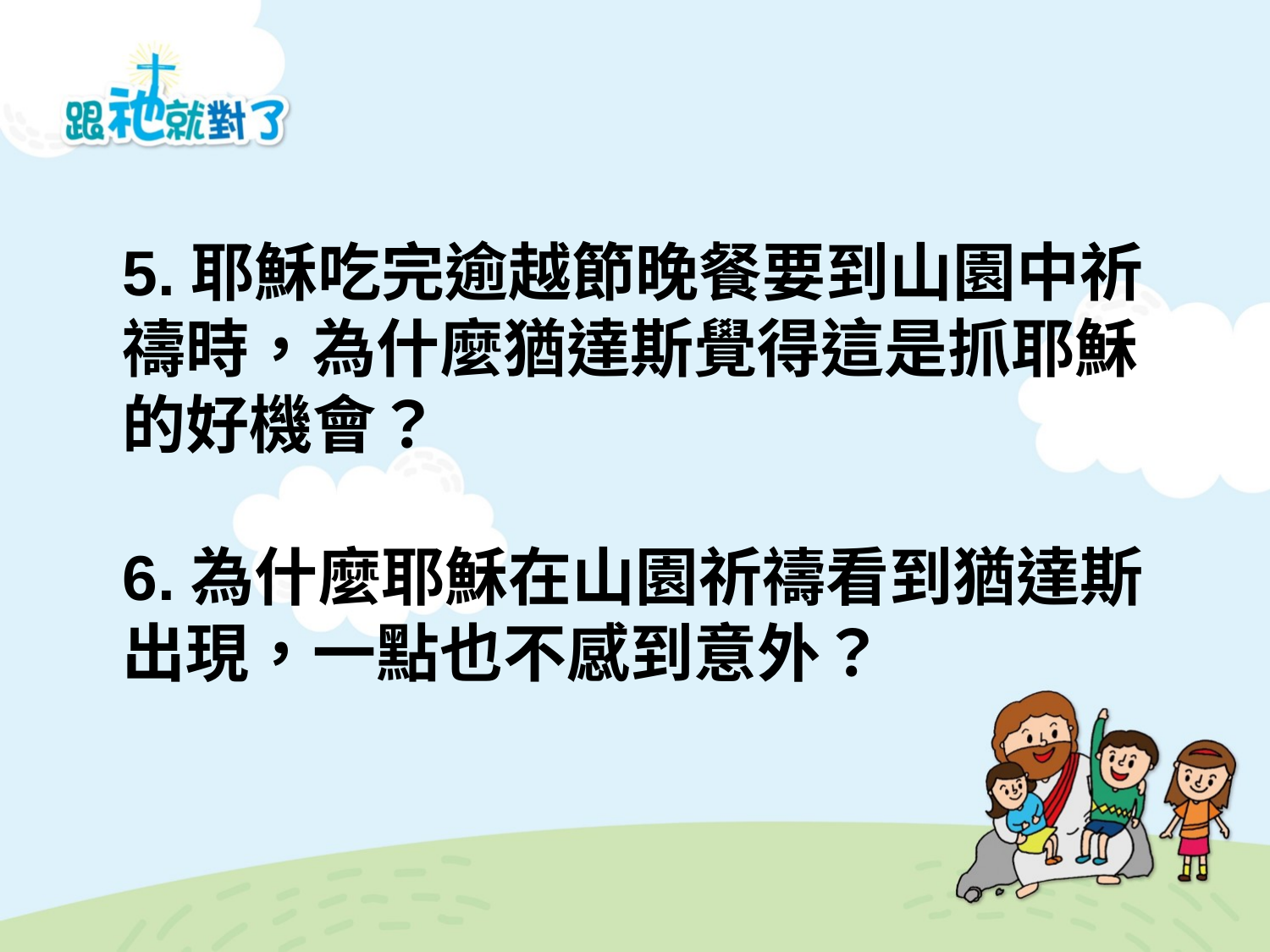

5.耶穌吃完逾越節晚餐要到山園中祈禱時，為什麼猶達斯覺得這是抓耶穌的好機會？

6.為什麼耶穌在山園祈禱看到猶達斯出現，一點也不感到意外？